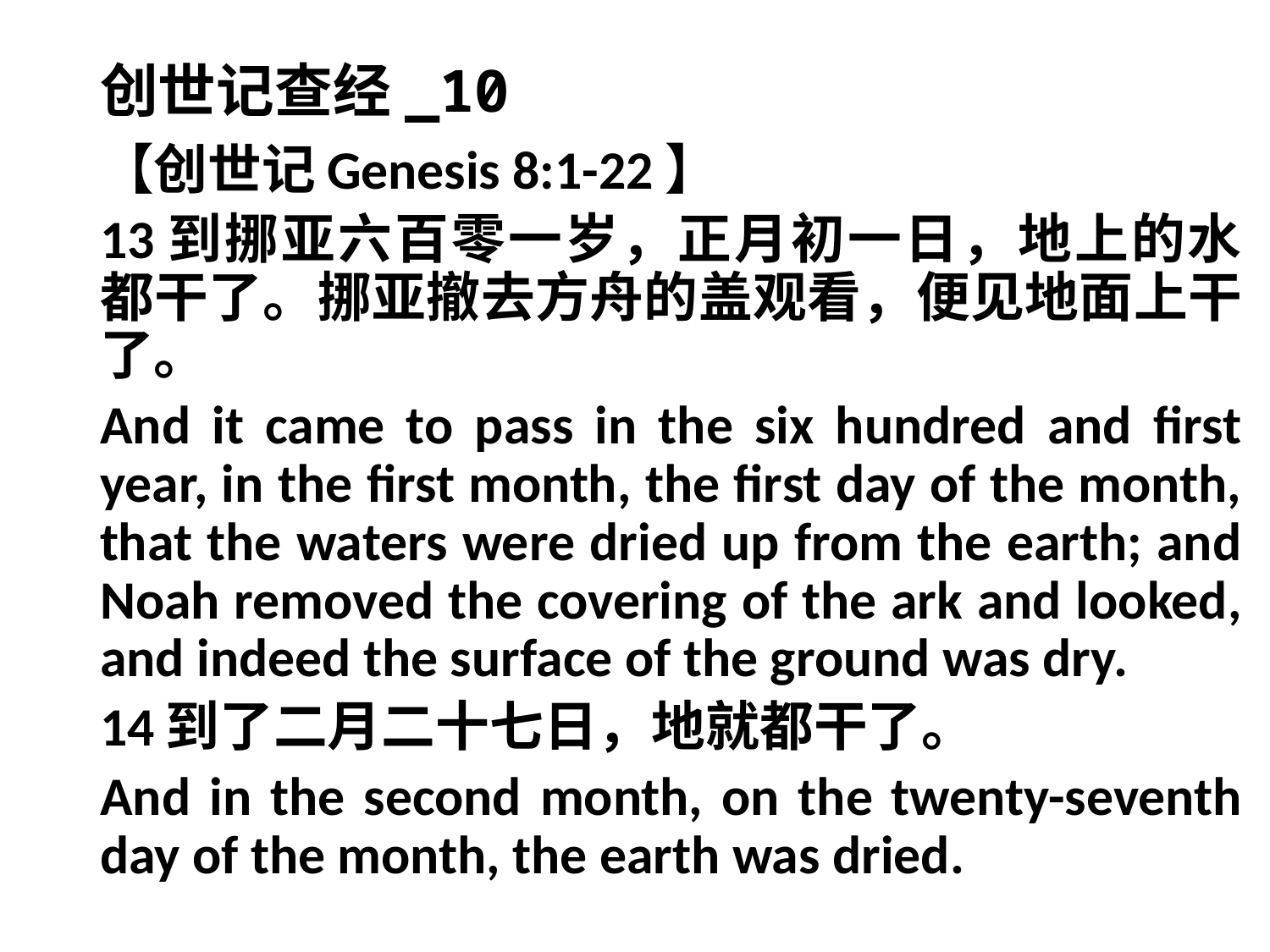

# 创世记查经_10
【创世记Genesis 8:1-22】
13到挪亚六百零一岁，正月初一日，地上的水都干了。挪亚撤去方舟的盖观看，便见地面上干了。
And it came to pass in the six hundred and first year, in the first month, the first day of the month, that the waters were dried up from the earth; and Noah removed the covering of the ark and looked, and indeed the surface of the ground was dry.
14到了二月二十七日，地就都干了。
And in the second month, on the twenty-seventh day of the month, the earth was dried.